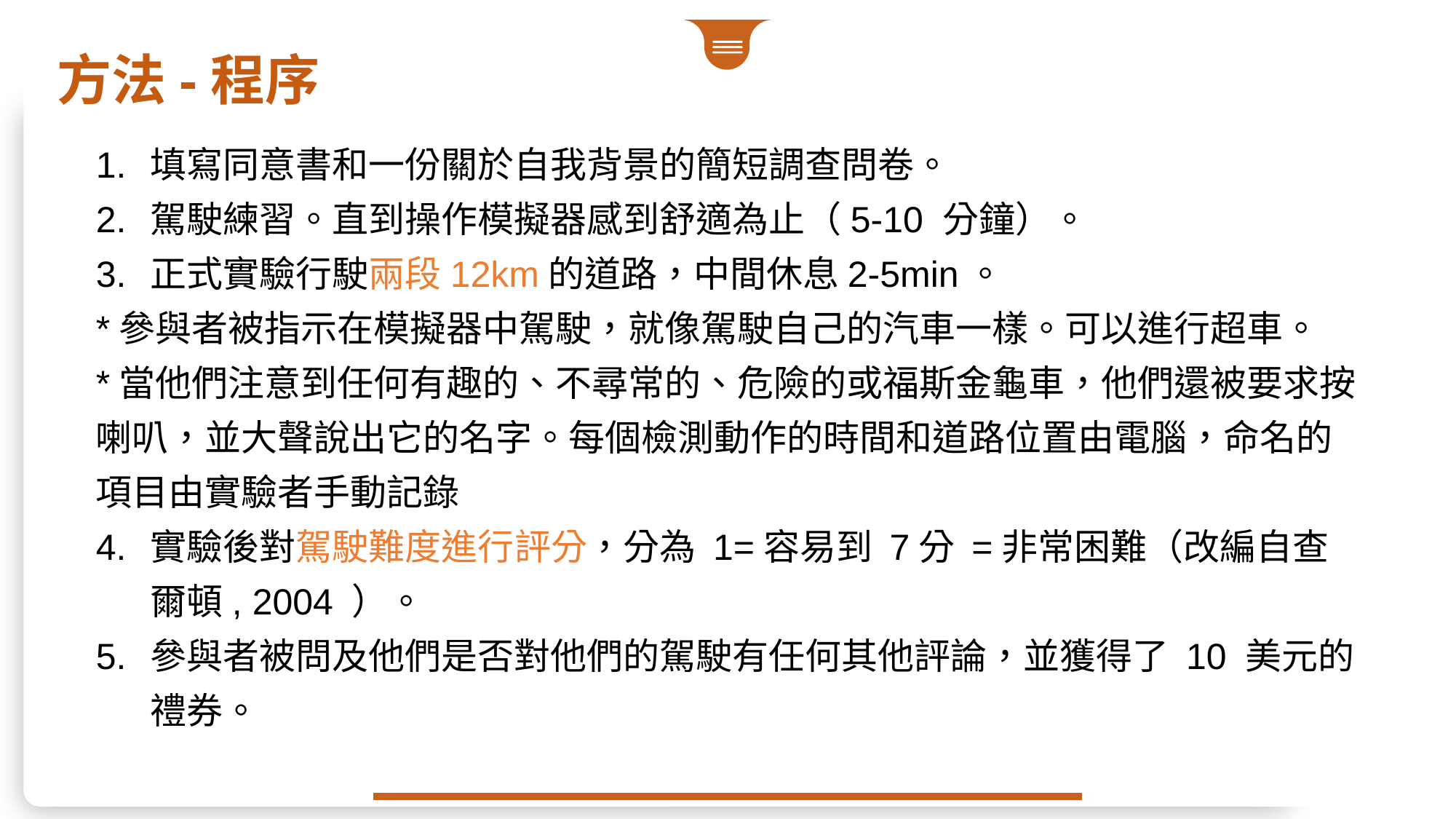

方法-程序

填寫同意書和一份關於自我背景的簡短調查問卷。
駕駛練習。直到操作模擬器感到舒適為止（5-10 分鐘）。
正式實驗行駛兩段12km的道路，中間休息2-5min。
*參​​與者被指示在模擬器中駕駛，就像駕駛自己的汽車一樣。可以進行超車。
*當他們注意到任何有趣的、不尋常的、危險的或福斯金龜車，他們還被要求按喇叭，並大聲說出它的名字。每個檢測動作的時間和道路位置由電腦，命名的項目由實驗者手動記錄
實驗後對駕駛難度進行評分，分為 1=容易到 7分 =非常困難（改編自查爾頓, 2004 ）。
參與者被問及他們是否對他們的駕駛有任何其他評論，並獲得了 10 美元的禮券。
A
B